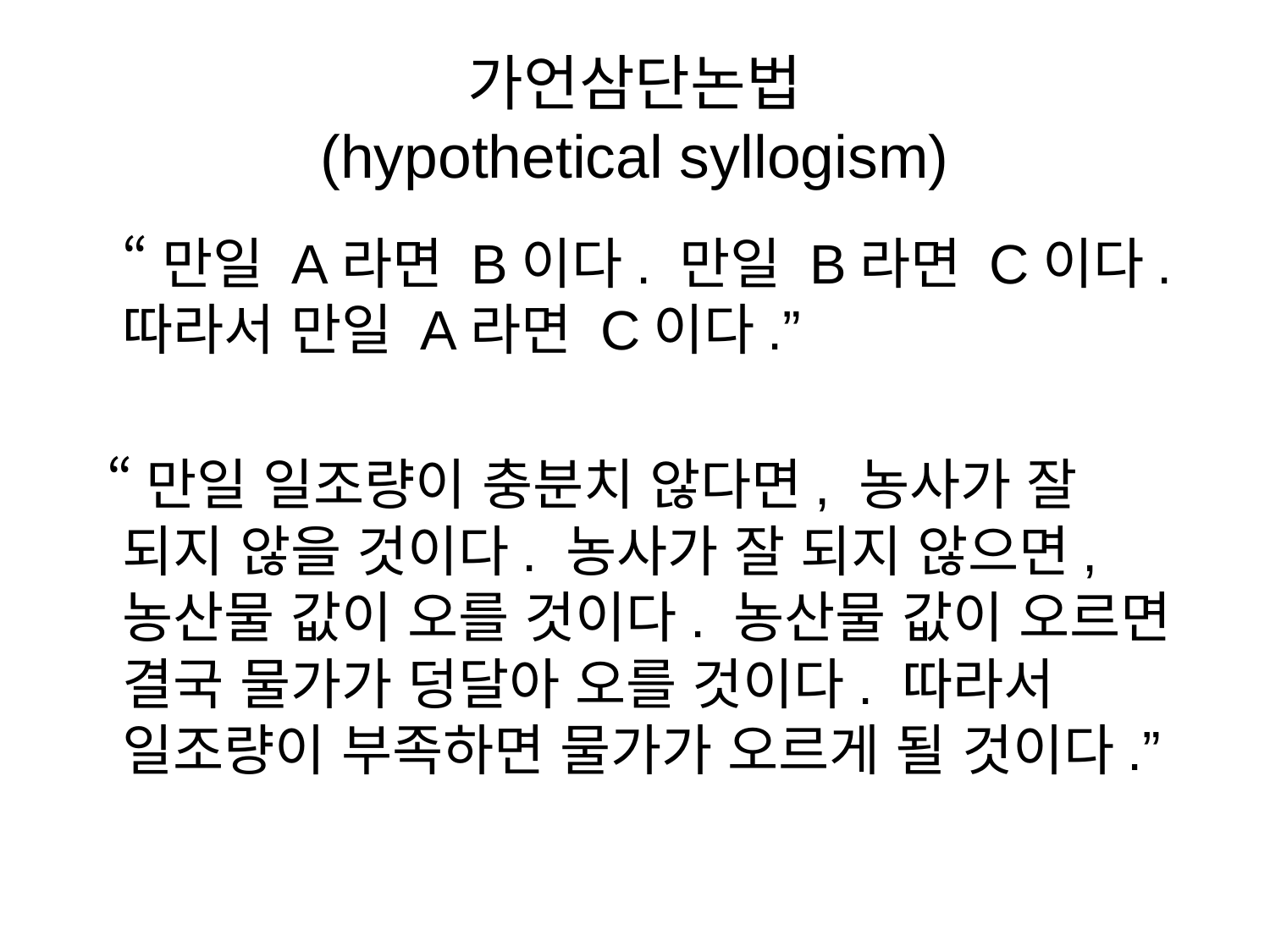

# 가언삼단논법 (hypothetical syllogism)
   “만일 A라면 B이다. 만일 B라면 C이다. 따라서 만일 A라면 C이다.”

  “만일 일조량이 충분치 않다면, 농사가 잘 되지 않을 것이다. 농사가 잘 되지 않으면, 농산물 값이 오를 것이다. 농산물 값이 오르면 결국 물가가 덩달아 오를 것이다. 따라서 일조량이 부족하면 물가가 오르게 될 것이다.”